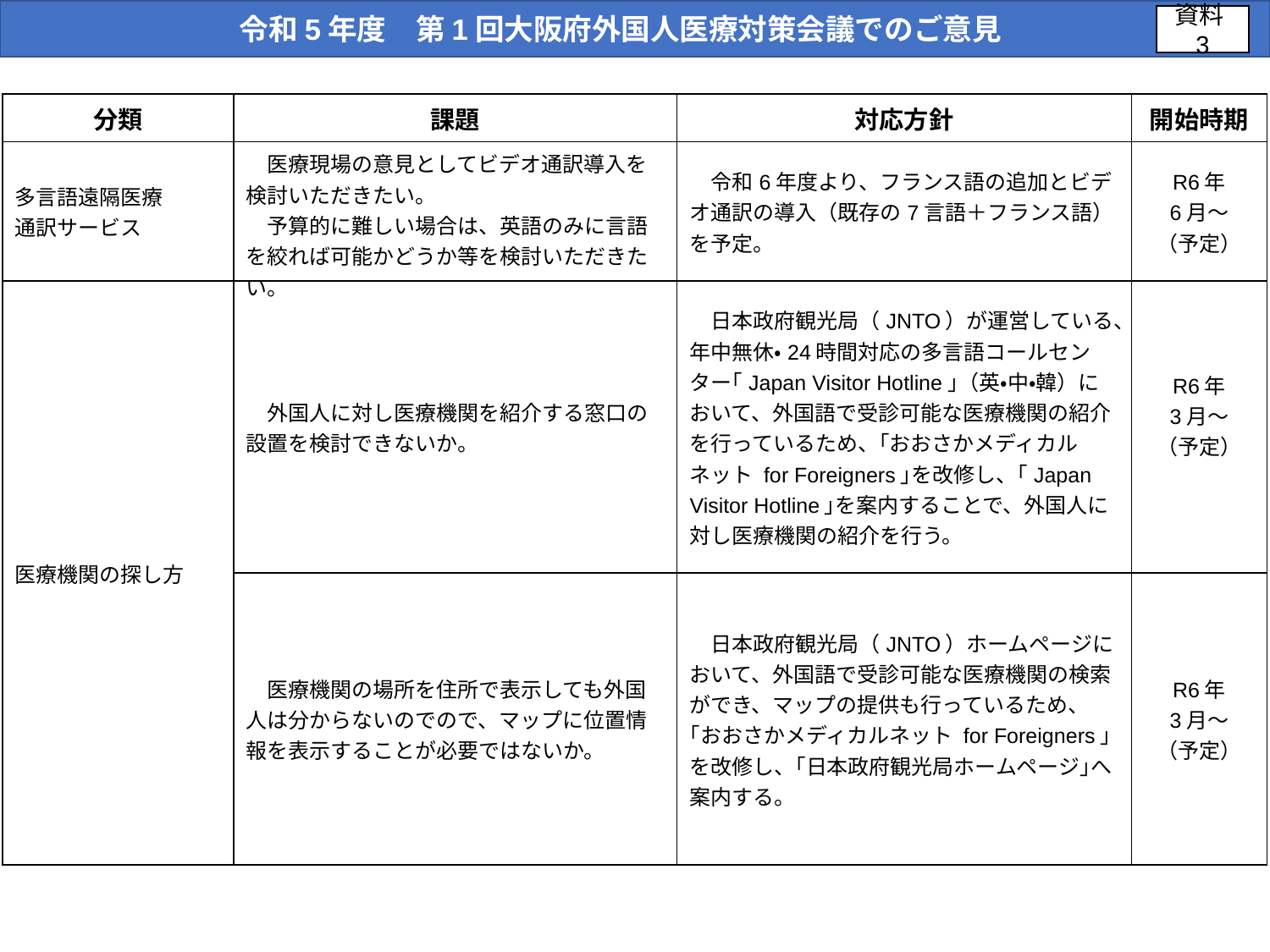

令和5年度　第1回大阪府外国人医療対策会議でのご意見
資料3
| 分類 | 課題 | 対応方針 | 開始時期 |
| --- | --- | --- | --- |
| 多言語遠隔医療 通訳サービス | 医療現場の意見としてビデオ通訳導入を検討いただきたい。 　予算的に難しい場合は、英語のみに言語を絞れば可能かどうか等を検討いただきたい。 | 令和6年度より、フランス語の追加とビデオ通訳の導入（既存の7言語＋フランス語）を予定。 | R6年 6月～ （予定） |
| 医療機関の探し方 | 外国人に対し医療機関を紹介する窓口の設置を検討できないか。 | 日本政府観光局（JNTO）が運営している、年中無休・24時間対応の多言語コールセンター｢Japan Visitor Hotline｣（英・中・韓）において、外国語で受診可能な医療機関の紹介を行っているため、｢おおさかメディカルネット for Foreigners｣を改修し、｢Japan Visitor Hotline｣を案内することで、外国人に対し医療機関の紹介を行う。 | R6年 3月～ （予定） |
|  | 医療機関の場所を住所で表示しても外国人は分からないのでので、マップに位置情報を表示することが必要ではないか。 | 日本政府観光局（JNTO）ホームページにおいて、外国語で受診可能な医療機関の検索ができ、マップの提供も行っているため、｢おおさかメディカルネット for Foreigners｣を改修し、｢日本政府観光局ホームページ｣へ案内する。 | R6年 3月～ （予定） |

1